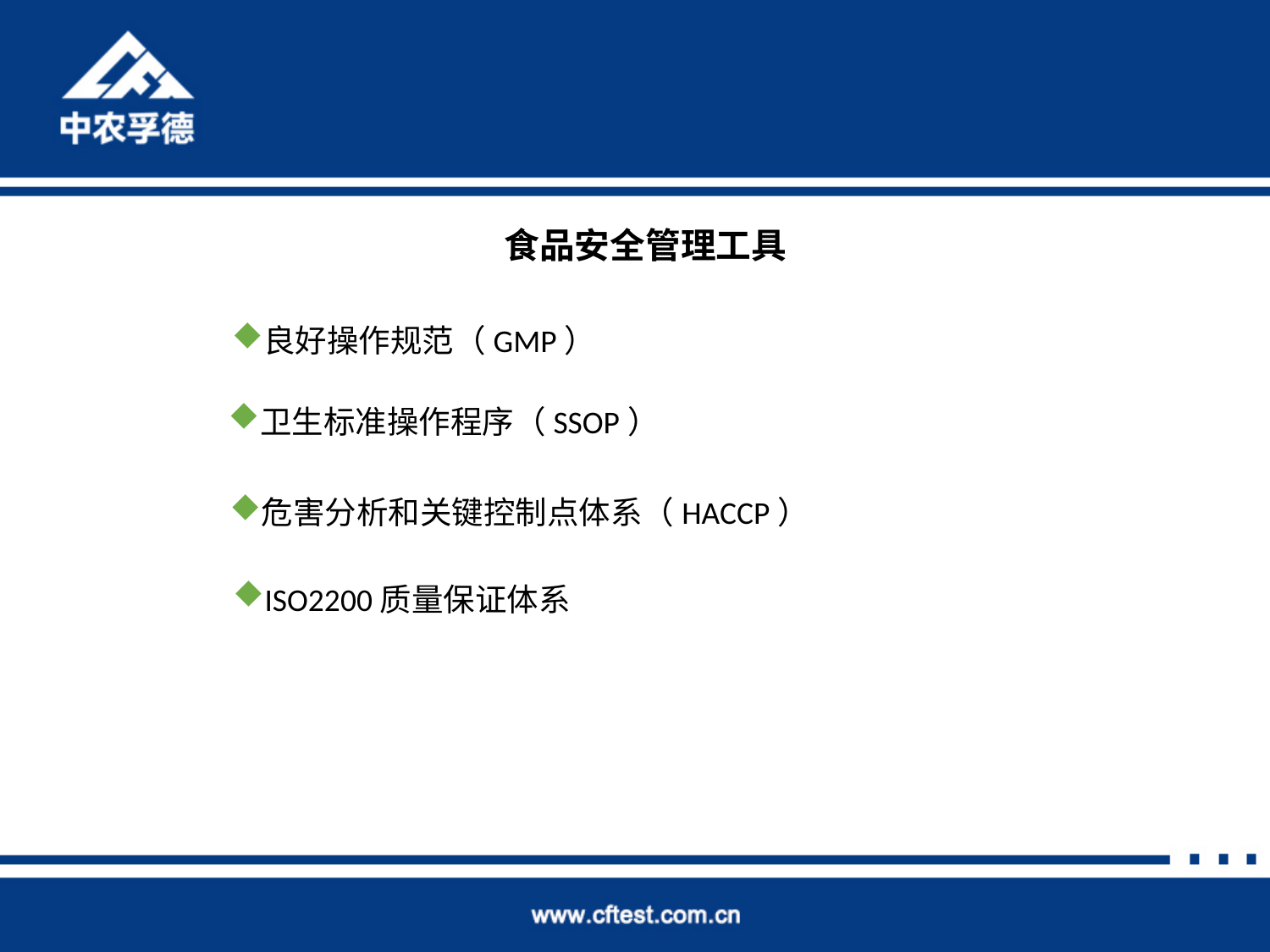

食品安全管理工具
良好操作规范（GMP）
卫生标准操作程序（SSOP）
危害分析和关键控制点体系（HACCP）
ISO2200质量保证体系